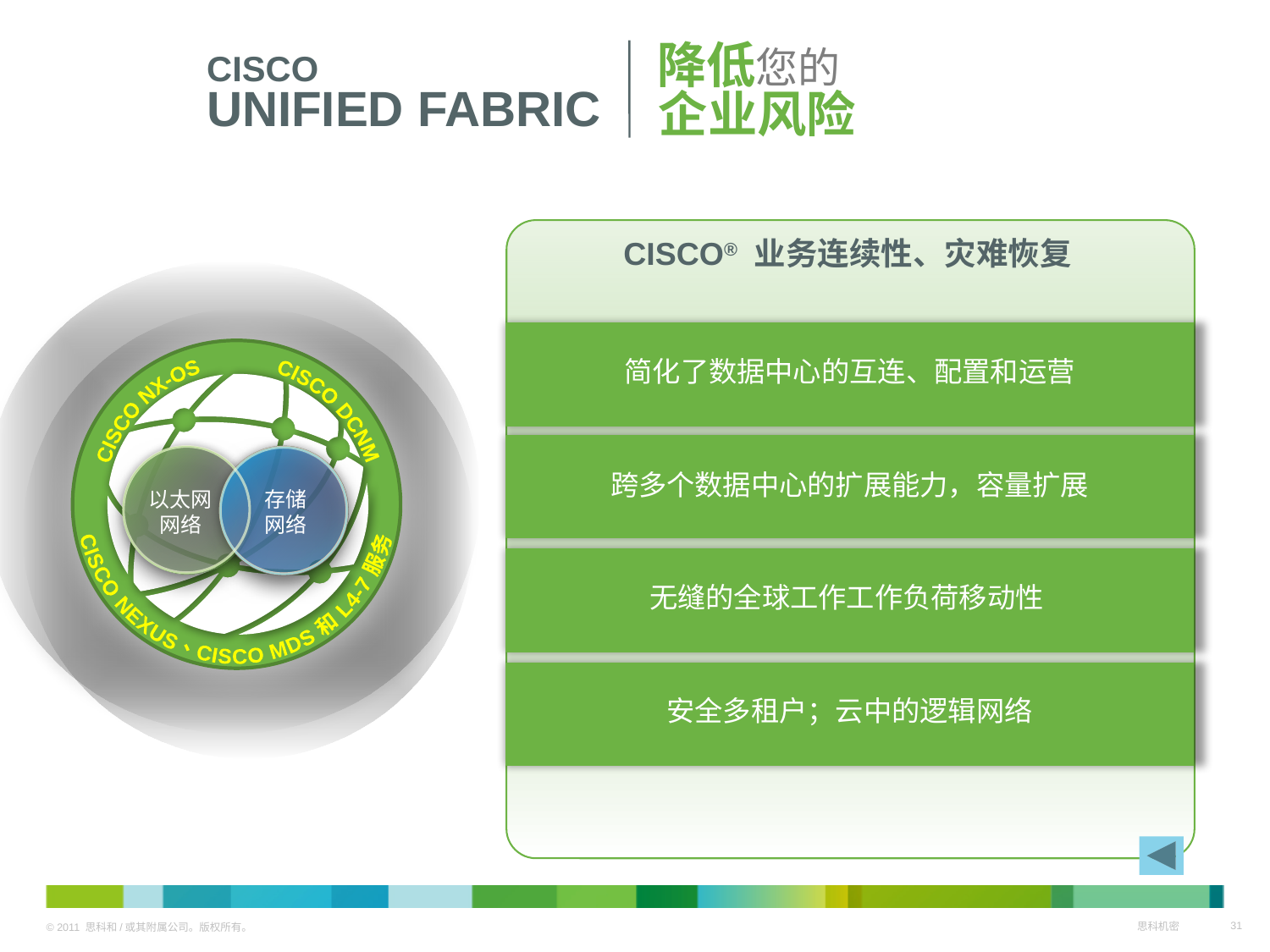

降低您的
企业风险
CISCO
UNIFIED FABRIC

CISCO® 业务连续性、灾难恢复

CISCO NEXUS、CISCO MDS 和 L4-7 服务
CISCO DCNM
CISCO NX-OS

以太网
网络
存储
网络

简化了数据中心的互连、配置和运营

跨多个数据中心的扩展能力，容量扩展

无缝的全球工作工作负荷移动性

安全多租户；云中的逻辑网络